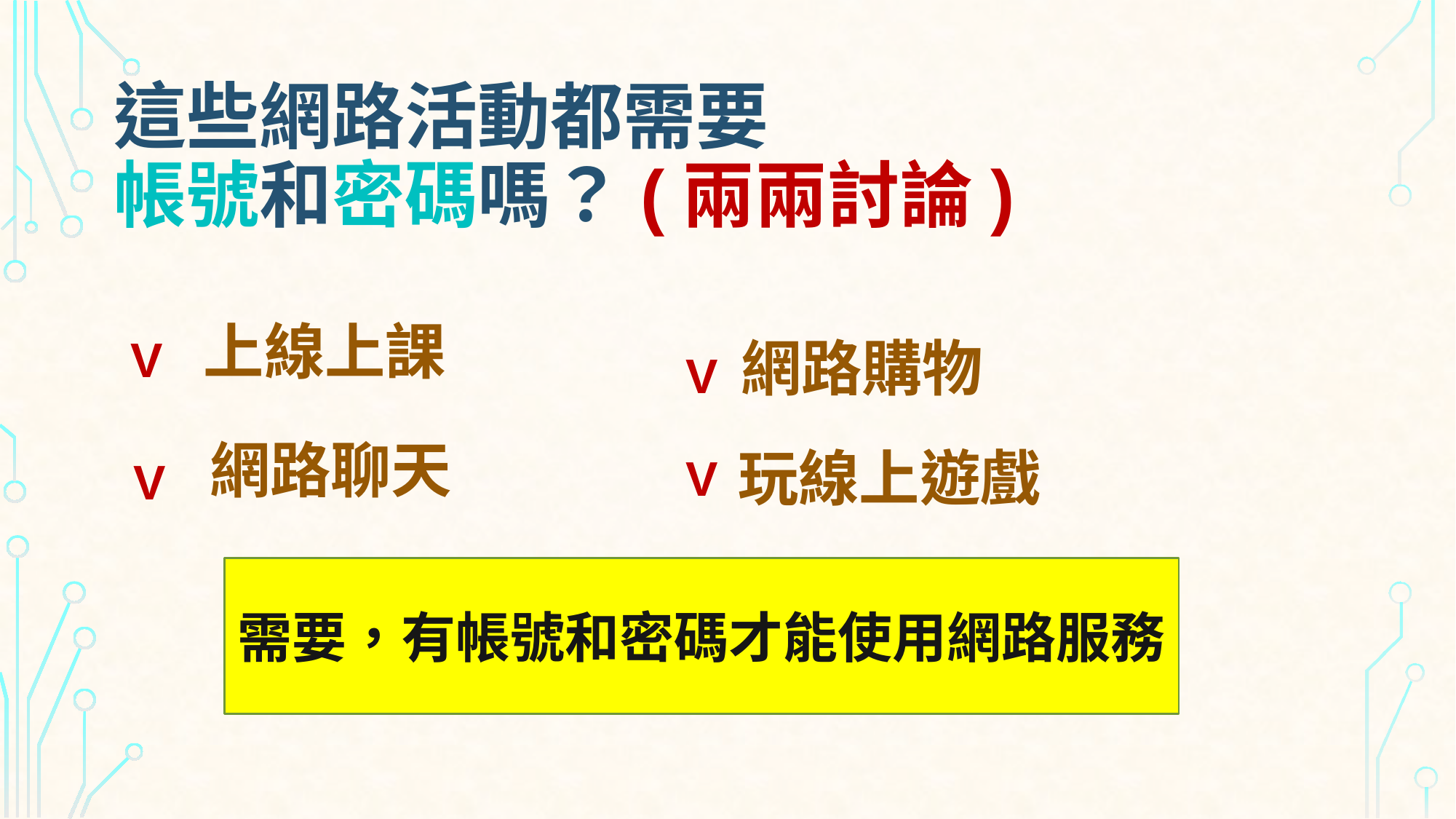

# 這些網路活動都需要 帳號和密碼嗎？(兩兩討論)
上線上課
 網路購物
V
V
網路聊天
玩線上遊戲
V
V
需要，有帳號和密碼才能使用網路服務